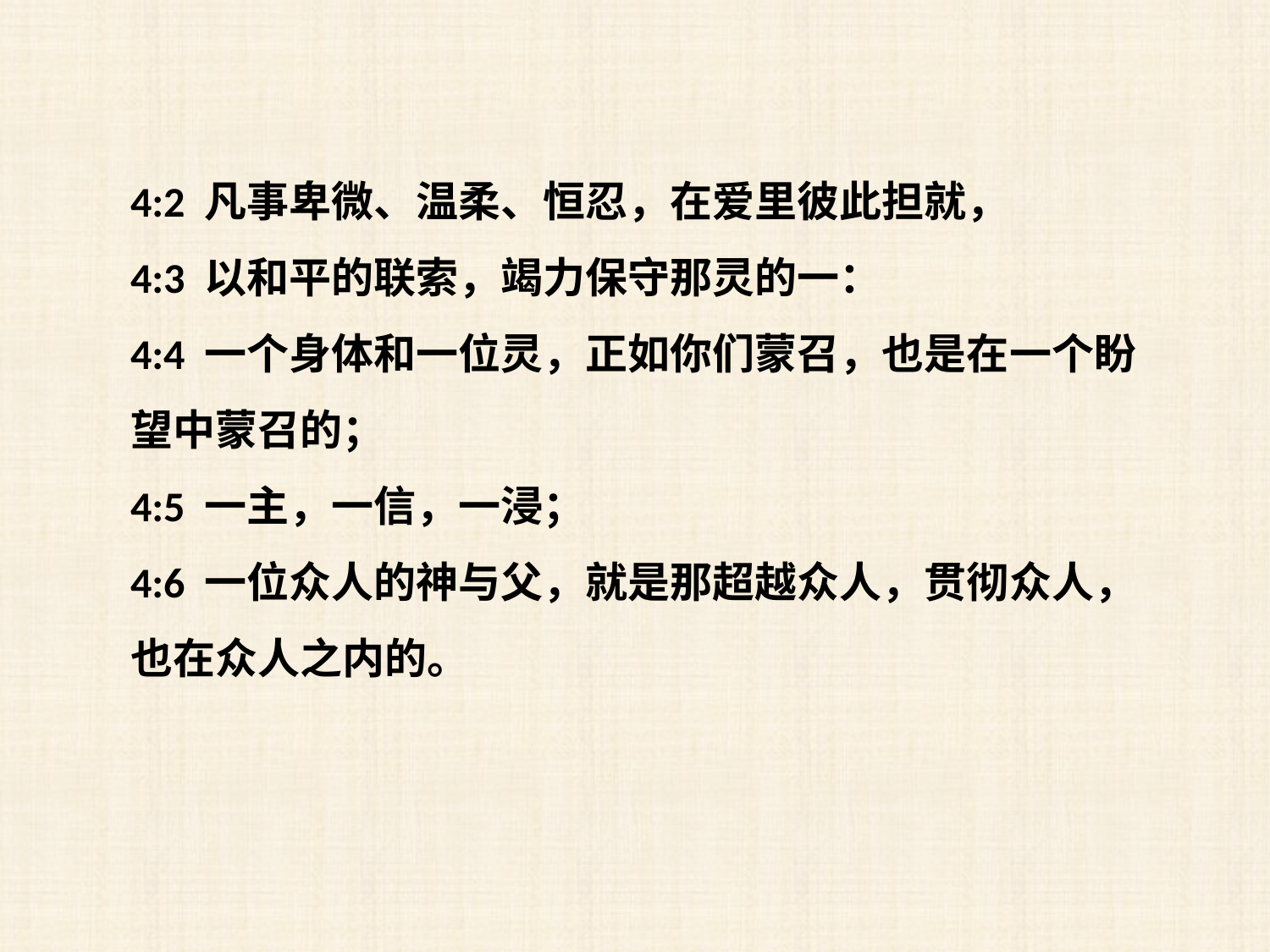

4:2 凡事卑微、温柔、恒忍，在爱里彼此担就，
4:3 以和平的联索，竭力保守那灵的一：
4:4 一个身体和一位灵，正如你们蒙召，也是在一个盼望中蒙召的；
4:5 一主，一信，一浸；
4:6 一位众人的神与父，就是那超越众人，贯彻众人，也在众人之内的。